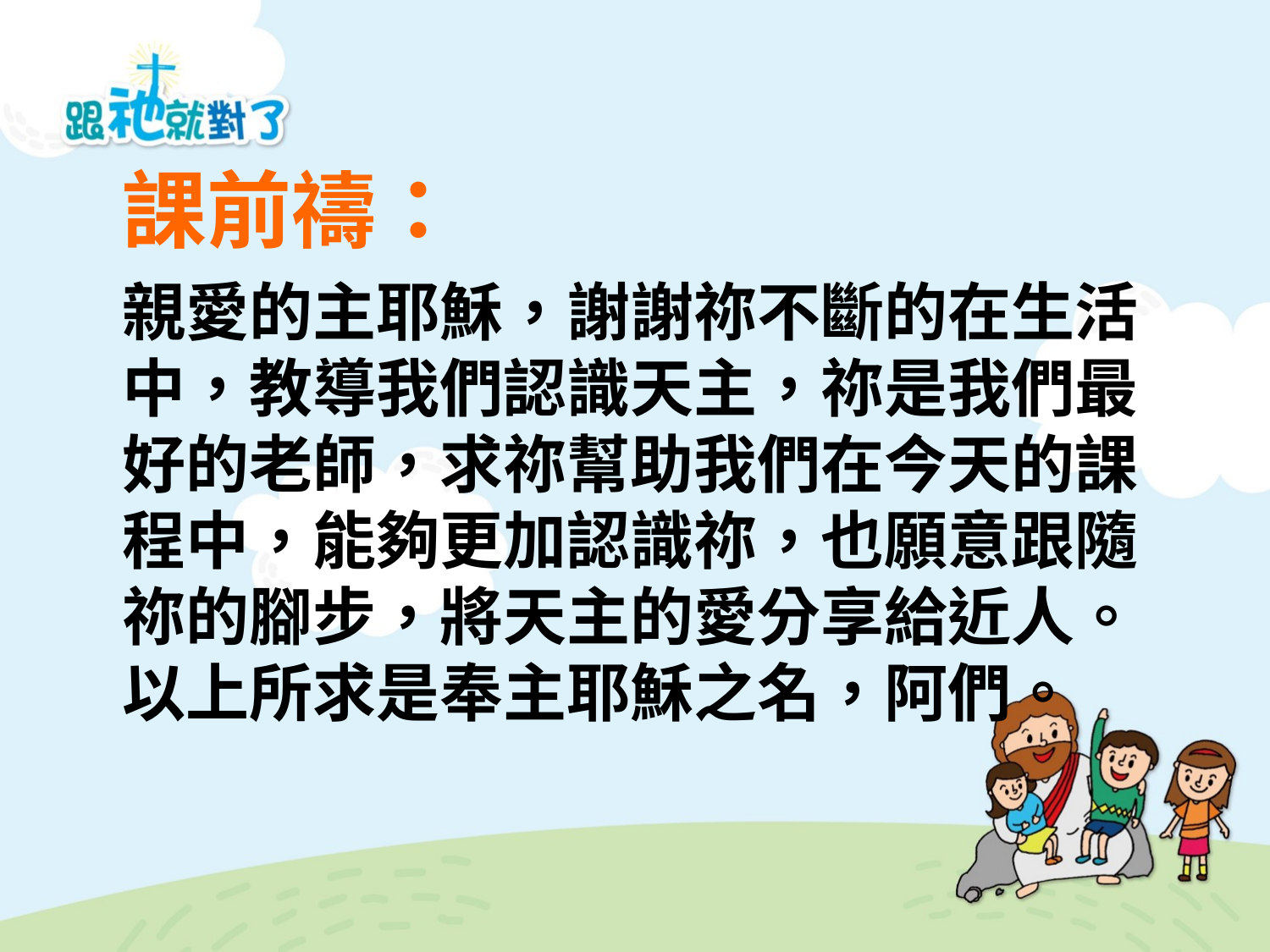

課前禱：
親愛的主耶穌，謝謝祢不斷的在生活中，教導我們認識天主，祢是我們最好的老師，求祢幫助我們在今天的課程中，能夠更加認識祢，也願意跟隨祢的腳步，將天主的愛分享給近人。以上所求是奉主耶穌之名，阿們。